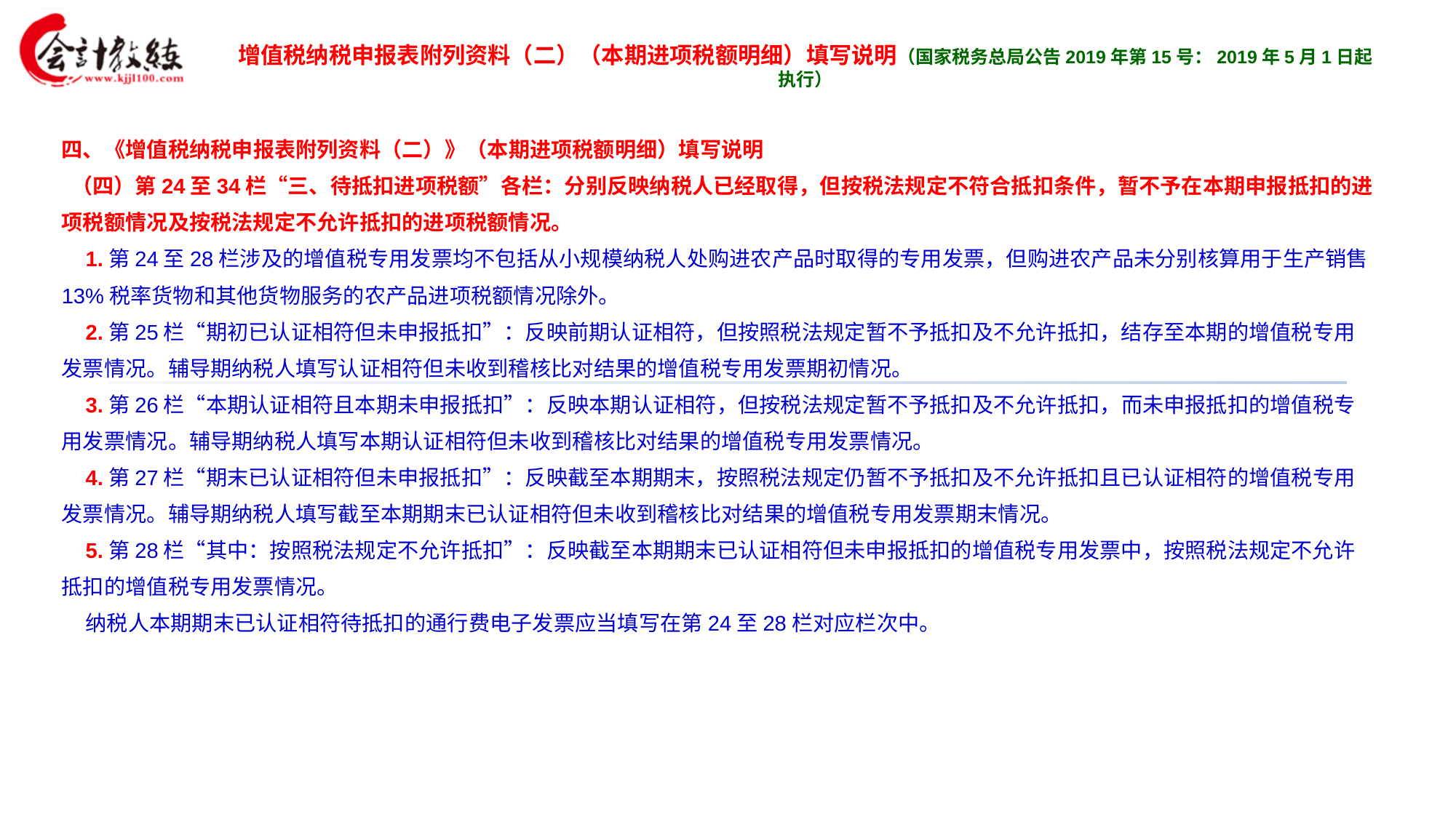

增值税纳税申报表附列资料（二）（本期进项税额明细）填写说明（国家税务总局公告2019年第15号：2019年5月1日起执行）
四、《增值税纳税申报表附列资料（二）》（本期进项税额明细）填写说明
 （四）第24至34栏“三、待抵扣进项税额”各栏：分别反映纳税人已经取得，但按税法规定不符合抵扣条件，暂不予在本期申报抵扣的进项税额情况及按税法规定不允许抵扣的进项税额情况。
    1.第24至28栏涉及的增值税专用发票均不包括从小规模纳税人处购进农产品时取得的专用发票，但购进农产品未分别核算用于生产销售13%税率货物和其他货物服务的农产品进项税额情况除外。
    2.第25栏“期初已认证相符但未申报抵扣”：反映前期认证相符，但按照税法规定暂不予抵扣及不允许抵扣，结存至本期的增值税专用发票情况。辅导期纳税人填写认证相符但未收到稽核比对结果的增值税专用发票期初情况。
    3.第26栏“本期认证相符且本期未申报抵扣”：反映本期认证相符，但按税法规定暂不予抵扣及不允许抵扣，而未申报抵扣的增值税专用发票情况。辅导期纳税人填写本期认证相符但未收到稽核比对结果的增值税专用发票情况。
    4.第27栏“期末已认证相符但未申报抵扣”：反映截至本期期末，按照税法规定仍暂不予抵扣及不允许抵扣且已认证相符的增值税专用发票情况。辅导期纳税人填写截至本期期末已认证相符但未收到稽核比对结果的增值税专用发票期末情况。
    5.第28栏“其中：按照税法规定不允许抵扣”：反映截至本期期末已认证相符但未申报抵扣的增值税专用发票中，按照税法规定不允许抵扣的增值税专用发票情况。
    纳税人本期期末已认证相符待抵扣的通行费电子发票应当填写在第24至28栏对应栏次中。